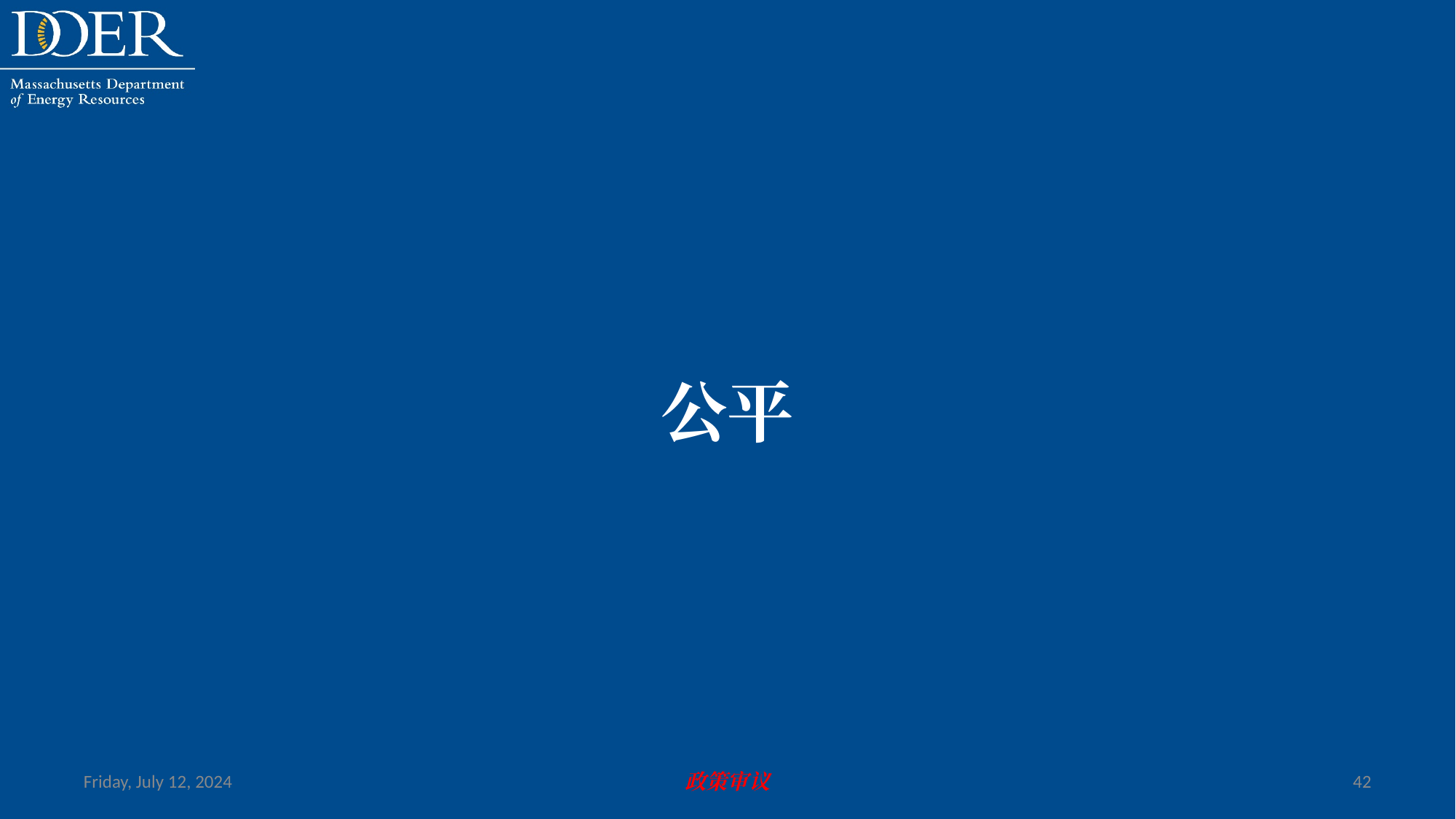

公平
Friday, July 12, 2024
政策审议
42